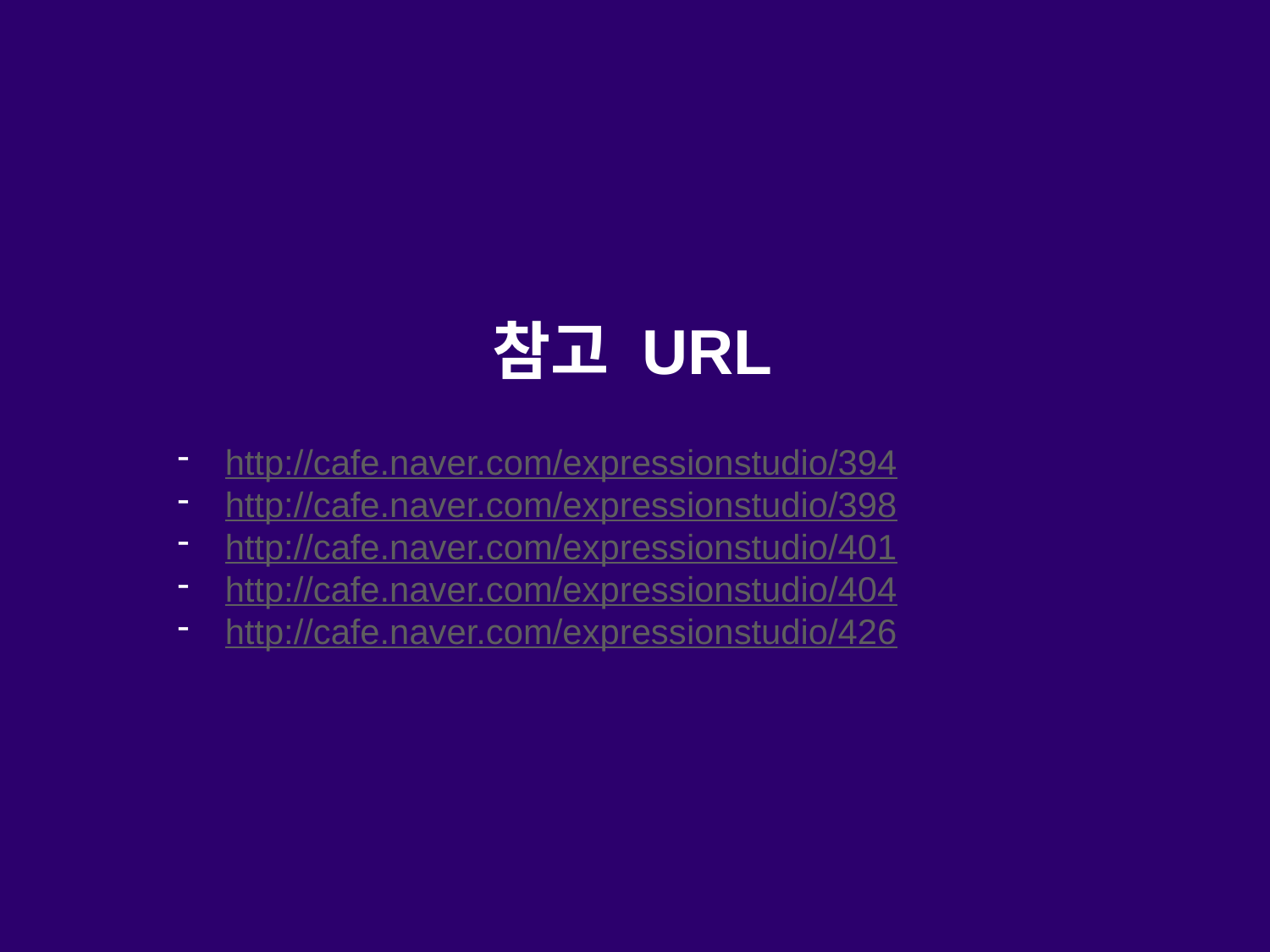

참고 URL
http://cafe.naver.com/expressionstudio/394
http://cafe.naver.com/expressionstudio/398
http://cafe.naver.com/expressionstudio/401
http://cafe.naver.com/expressionstudio/404
http://cafe.naver.com/expressionstudio/426